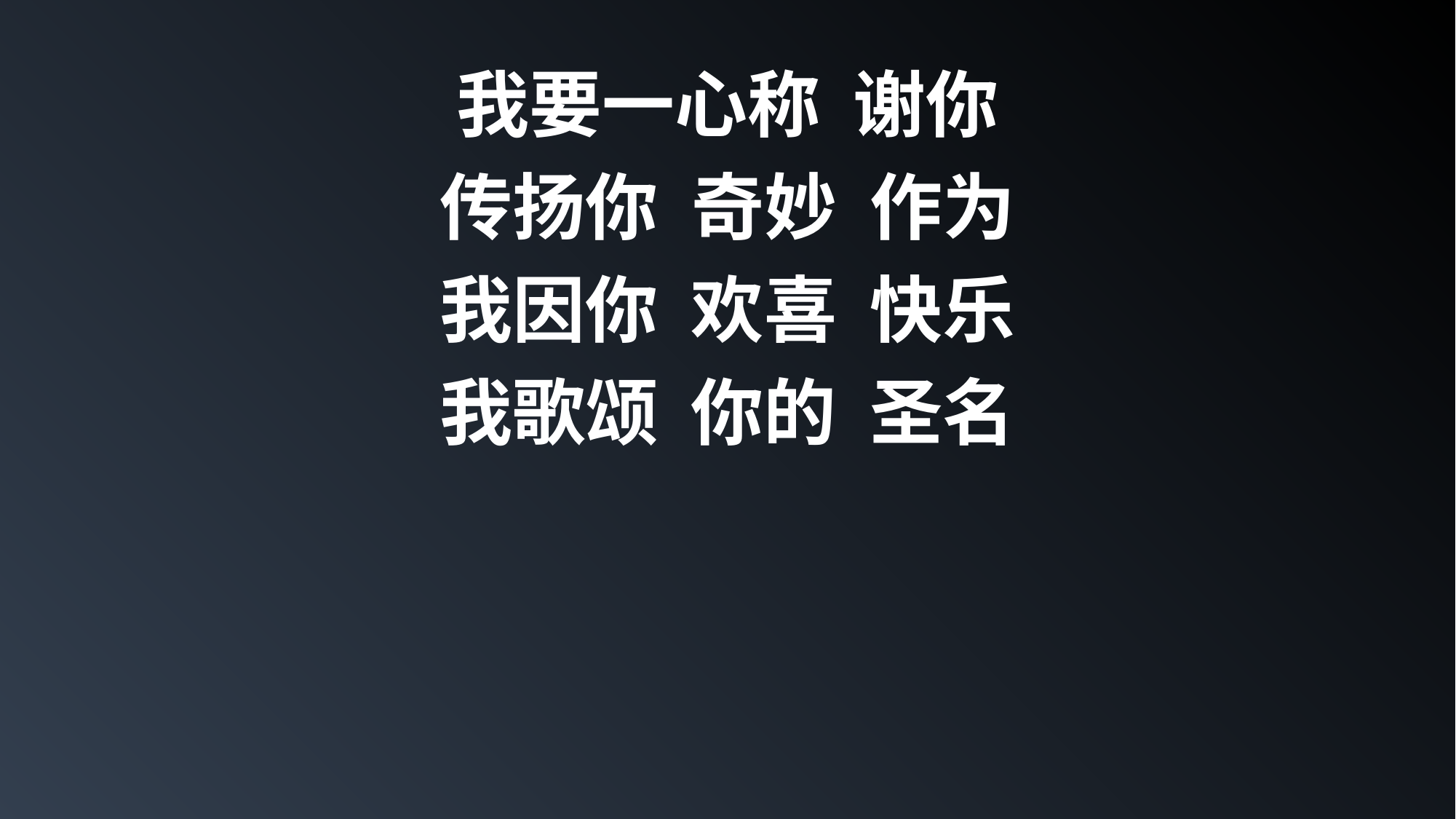

我要一心称  谢你
传扬你  奇妙  作为
我因你  欢喜  快乐
我歌颂  你的  圣名